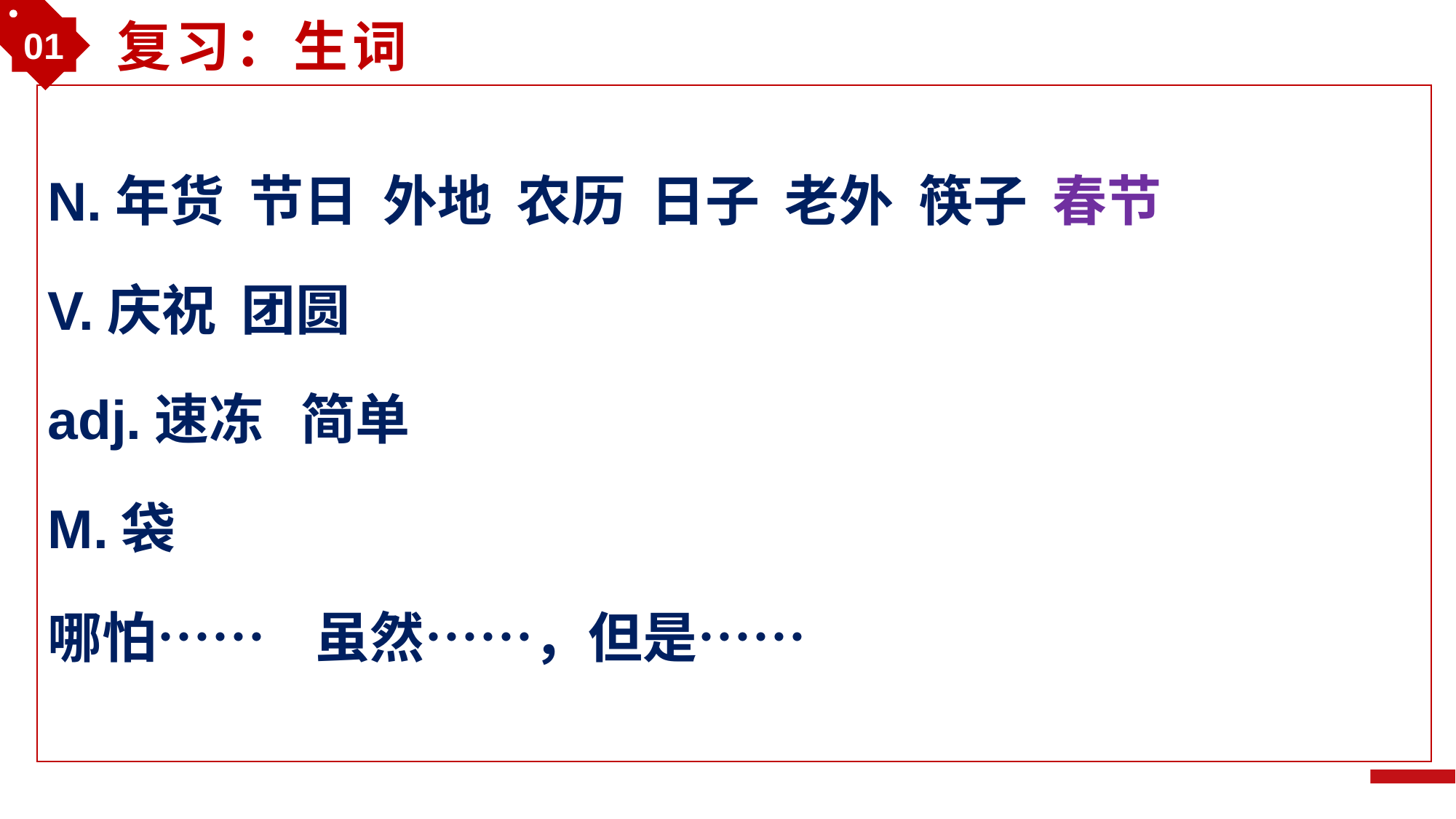

01
复习：生词

N.年货  节日  外地  农历  日子  老外  筷子  春节
V.庆祝  团圆
adj.速冻   简单
M.袋
哪怕……    虽然……，但是……